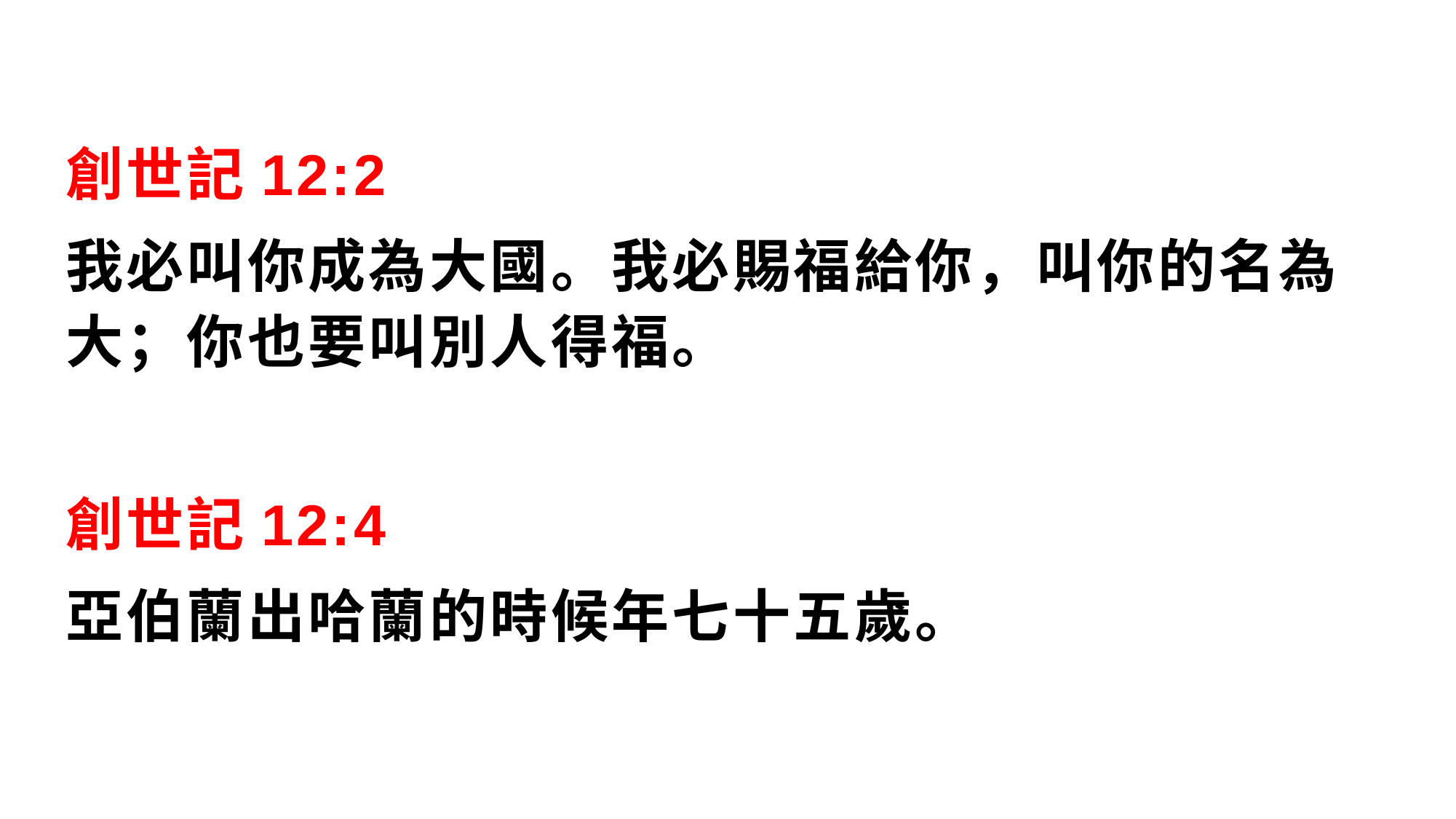

創世記12:2
我必叫你成為大國。我必賜福給你，叫你的名為大；你也要叫別人得福。

創世記12:4
亞伯蘭出哈蘭的時候年七十五歲。